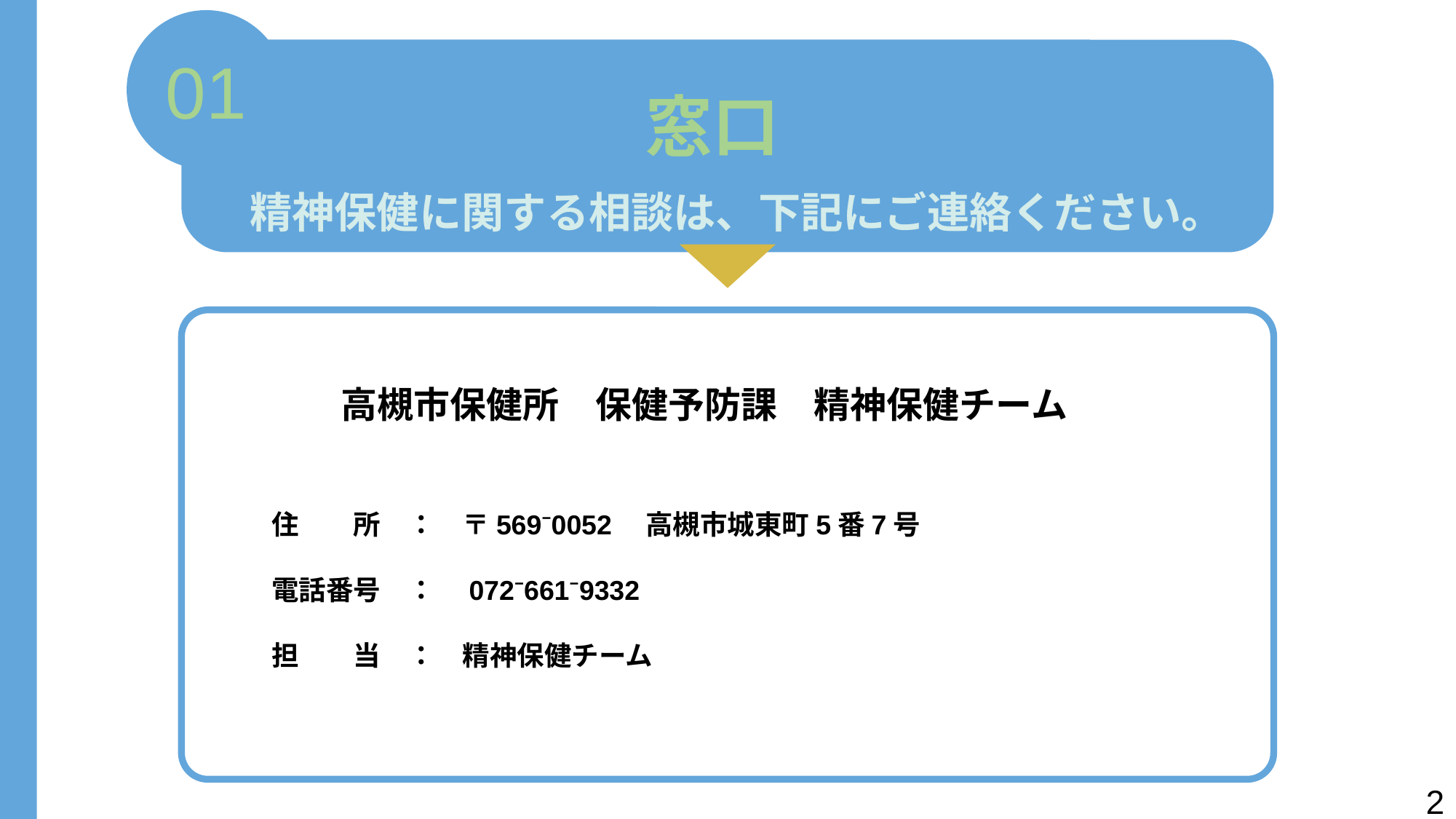

01

窓口
精神保健に関する相談は、下記にご連絡ください。

高槻市保健所　保健予防課　精神保健チーム

　　住　　所　：　〒569⁻0052　高槻市城東町5番7号

　　電話番号　：　072⁻661⁻9332

　　担　　当　：　精神保健チーム